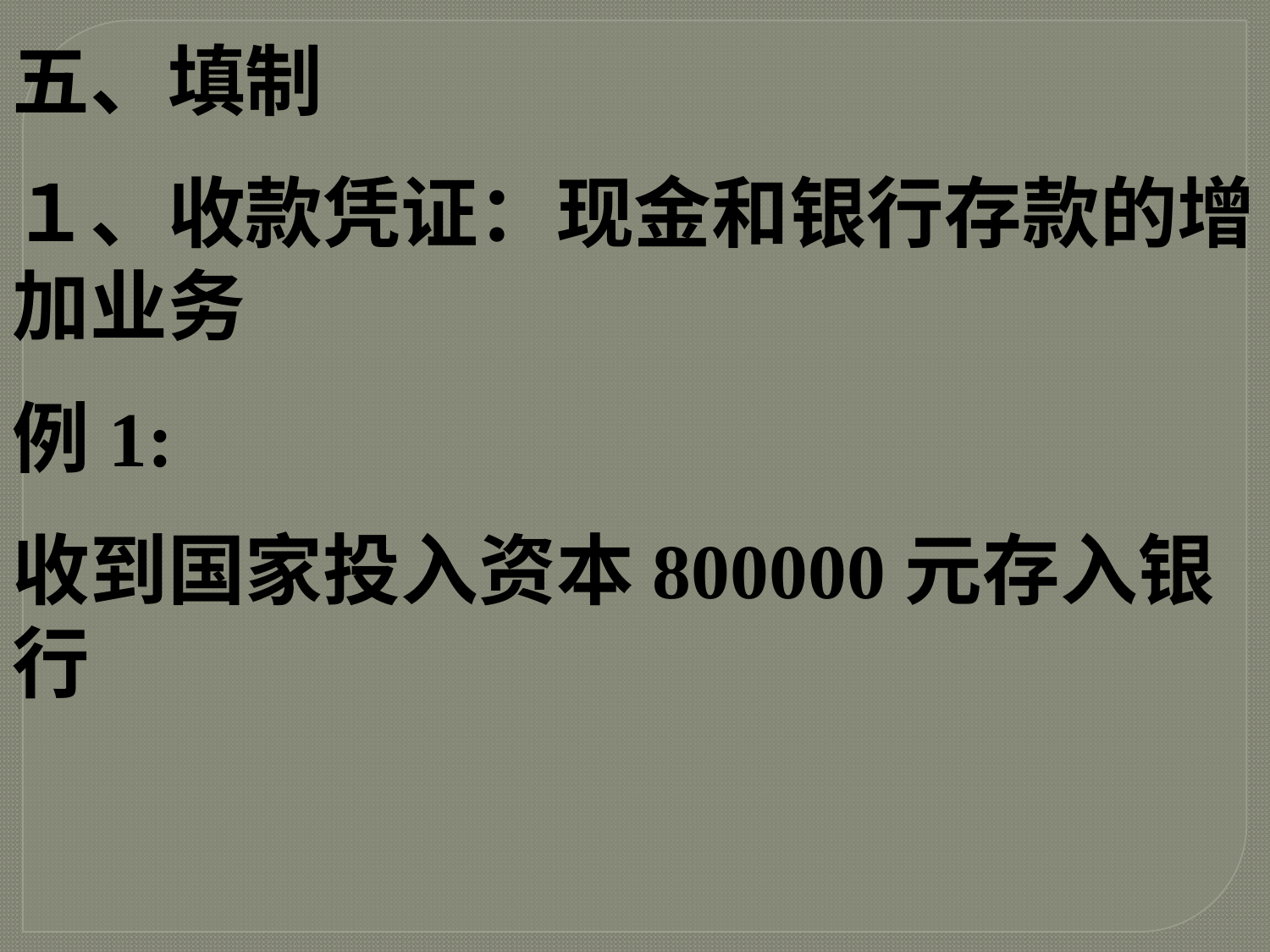

五、填制
１、收款凭证：现金和银行存款的增加业务
例1:
收到国家投入资本800000元存入银行